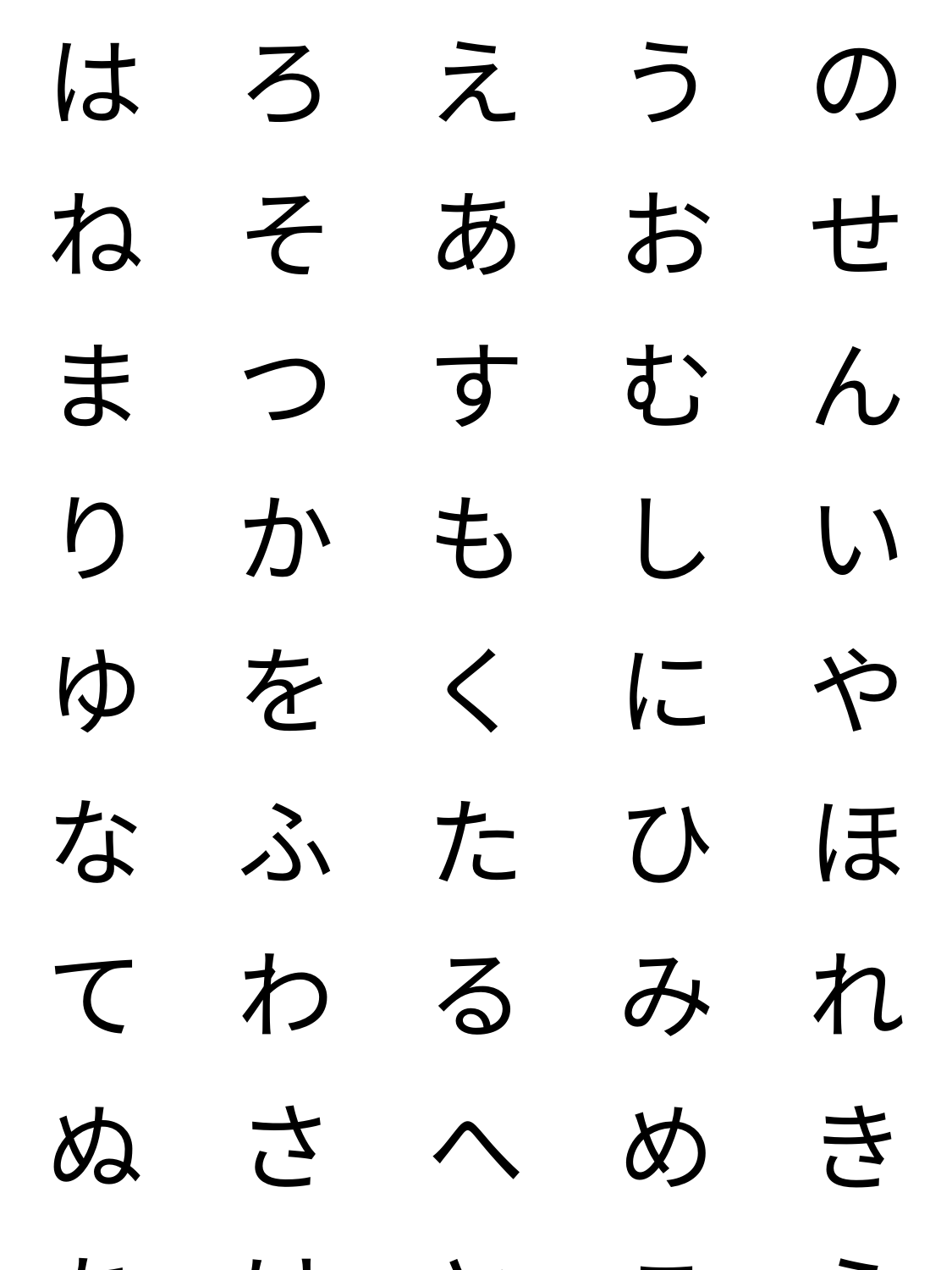

| は | ろ | え | う | の |
| --- | --- | --- | --- | --- |
| ね | そ | あ | お | せ |
| ま | つ | す | む | ん |
| り | か | も | し | い |
| ゆ | を | く | に | や |
| な | ふ | た | ひ | ほ |
| て | わ | る | み | れ |
| ぬ | さ | へ | め | き |
| ち | け | と | こ | ら |